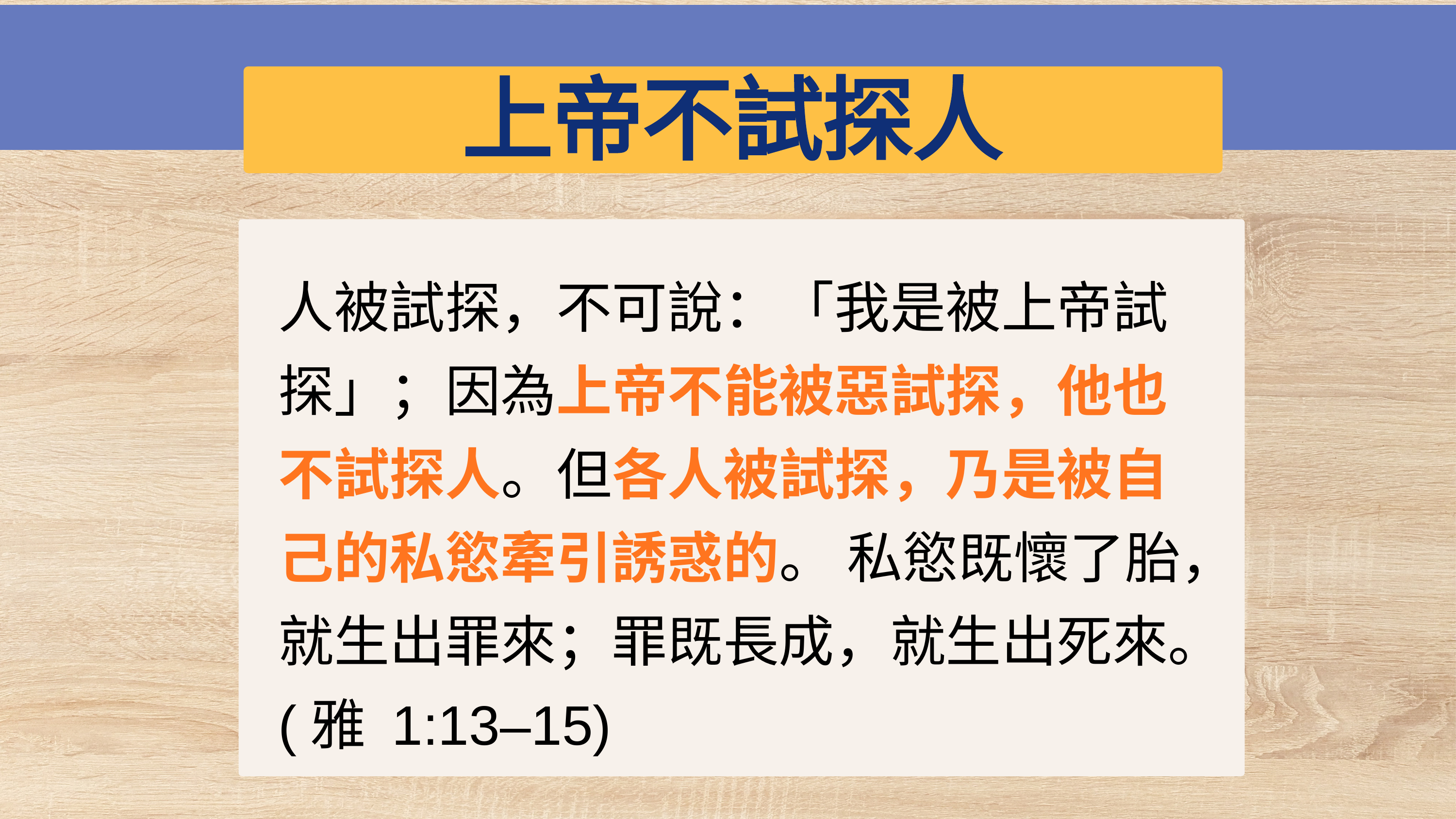

上帝不試探人

人被試探，不可說：「我是被上帝試探」；因為上帝不能被惡試探，他也不試探人。但各人被試探，乃是被自己的私慾牽引誘惑的。 私慾既懷了胎，就生出罪來；罪既長成，就生出死來。(雅 1:13–15)